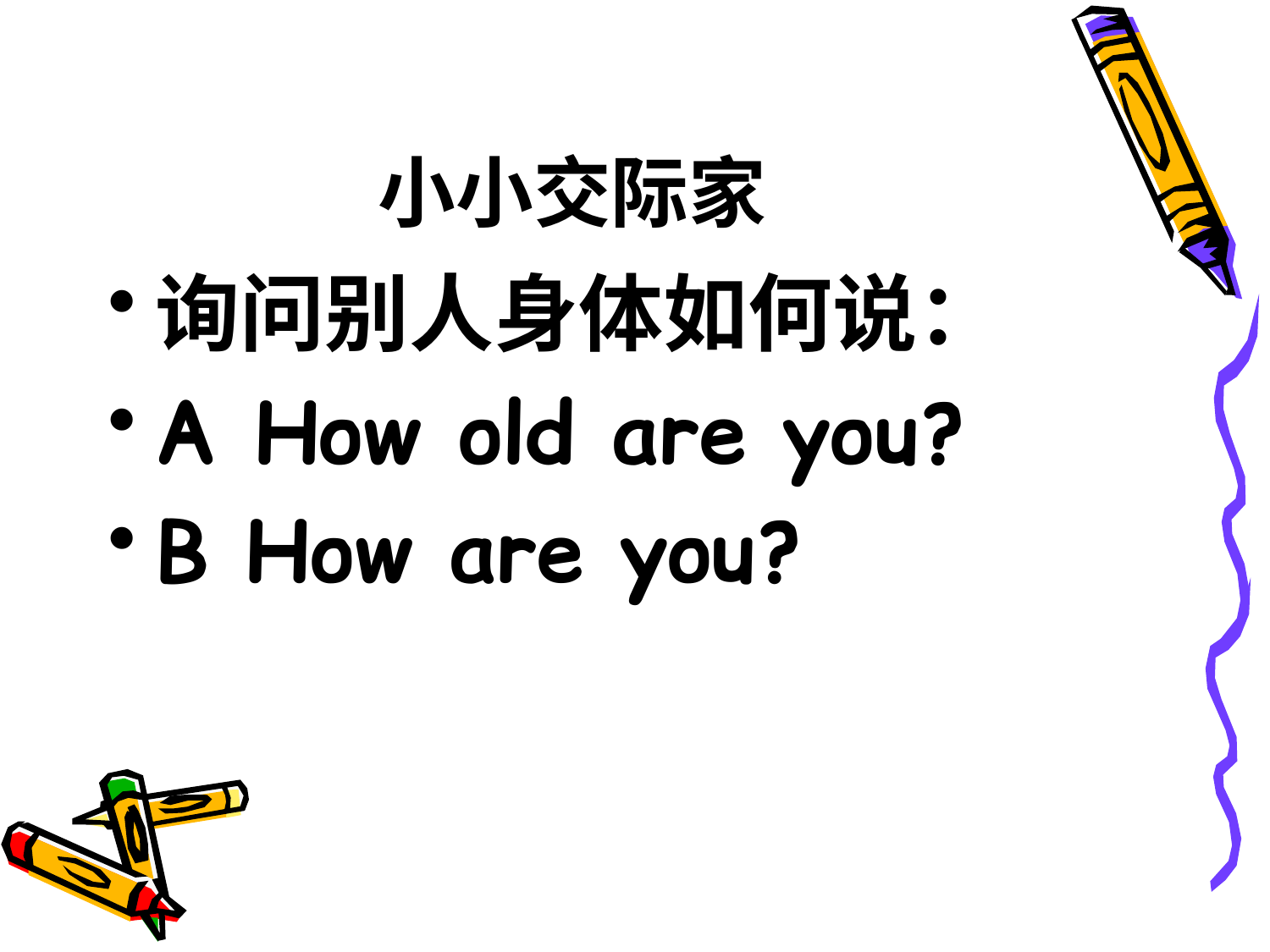

# 小小交际家
询问别人身体如何说：
A How old are you?
B How are you?